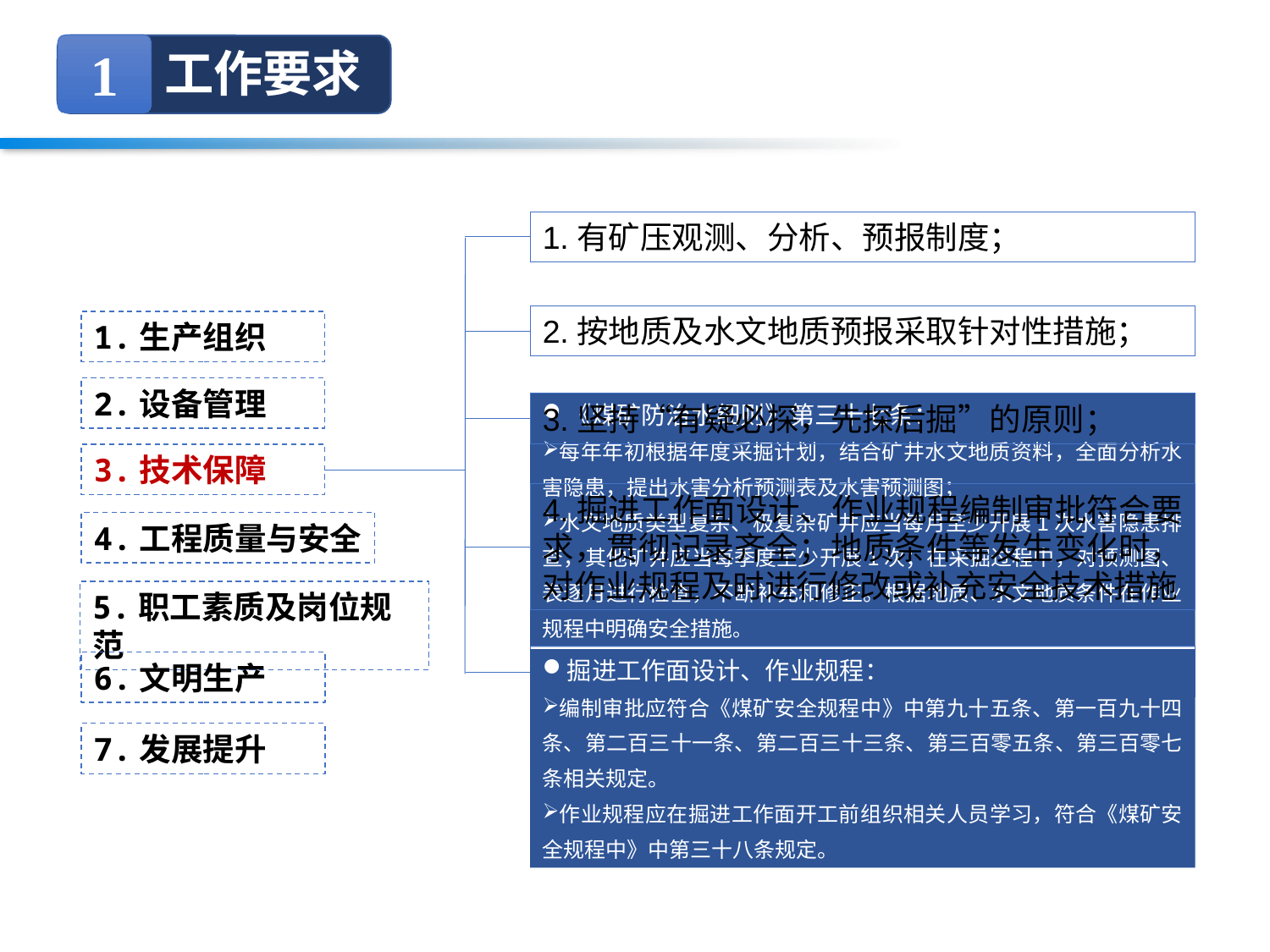

1

工作要求

1.有矿压观测、分析、预报制度；
2.按地质及水文地质预报采取针对性措施；
1.生产组织
2.设备管理
3.坚持“有疑必探，先探后掘”的原则；
《煤矿防治水细则》第三十七条：
每年年初根据年度采掘计划，结合矿井水文地质资料，全面分析水害隐患，提出水害分析预测表及水害预测图；
水文地质类型复杂、极复杂矿井应当每月至少开展1次水害隐患排查，其他矿井应当每季度至少开展1次；在采掘过程中，对预测图、表逐月进行检查，不断补充和修正。根据地质、水文地质条件在作业规程中明确安全措施。
3.技术保障
4.掘进工作面设计、作业规程编制审批符合要求，贯彻记录齐全；地质条件等发生变化时，对作业规程及时进行修改或补充安全技术措施
4.工程质量与安全
5.职工素质及岗位规范
5.作业场所有规范的施工图牌板。
掘进工作面设计、作业规程：
编制审批应符合《煤矿安全规程中》中第九十五条、第一百九十四条、第二百三十一条、第二百三十三条、第三百零五条、第三百零七条相关规定。
作业规程应在掘进工作面开工前组织相关人员学习，符合《煤矿安全规程中》中第三十八条规定。
6.文明生产
7.发展提升